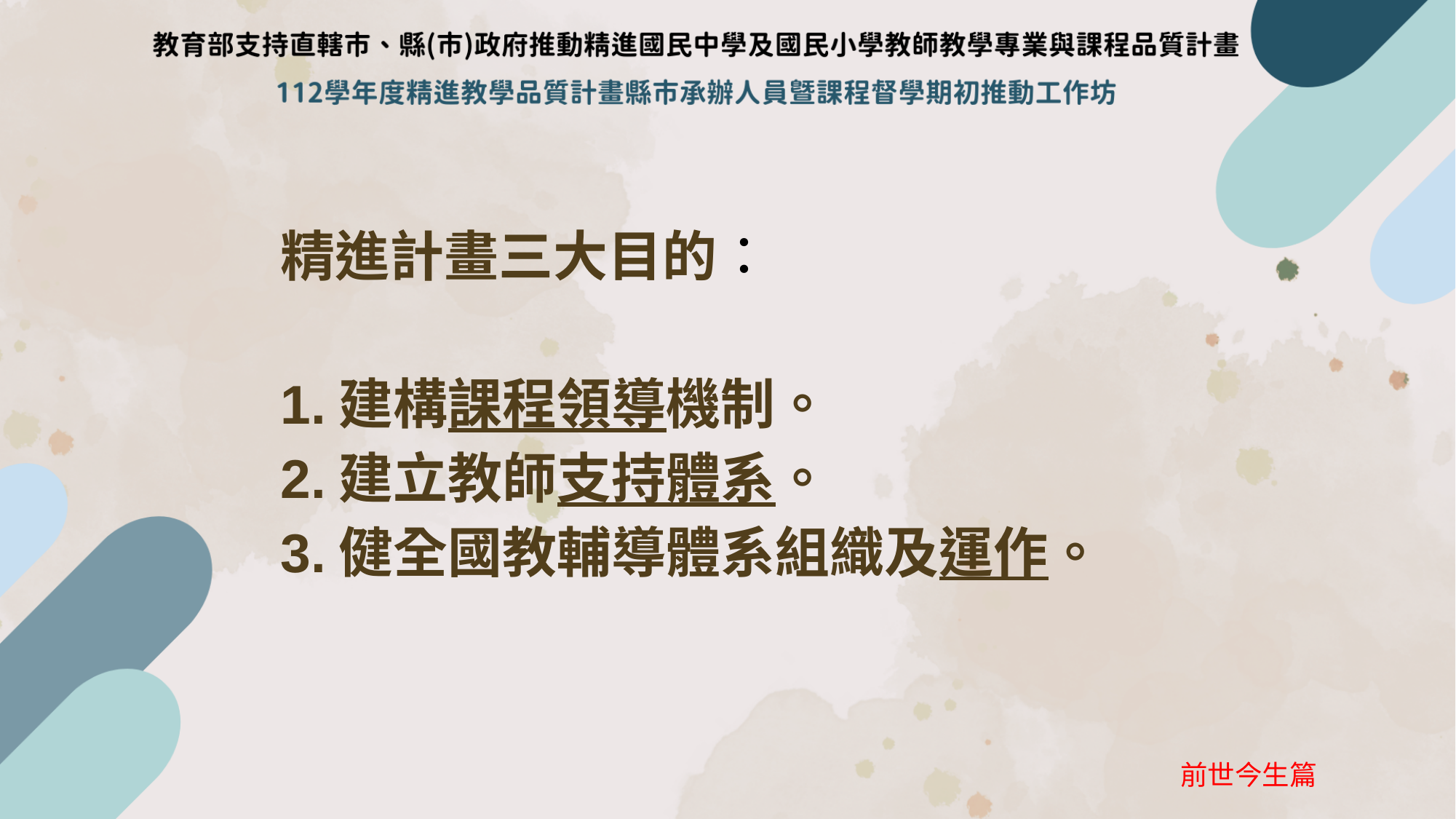

精進計畫三大目的：

1.建構課程領導機制。
2.建立教師支持體系。
3.健全國教輔導體系組織及運作。
前世今生篇